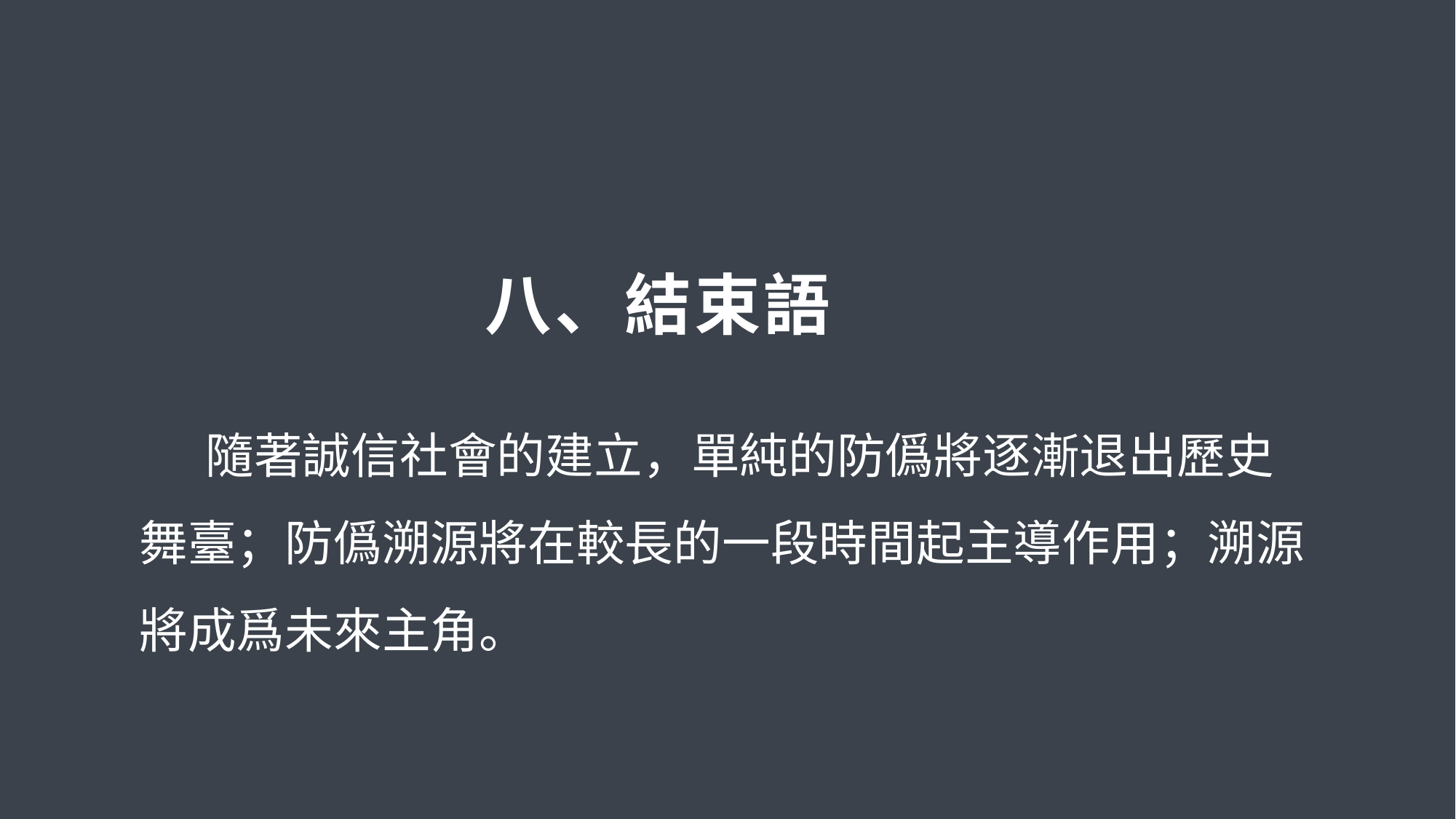

八、結束語
     隨著誠信社會的建立，單純的防僞將逐漸退出歷史舞臺；防僞溯源將在較長的一段時間起主導作用；溯源將成爲未來主角。